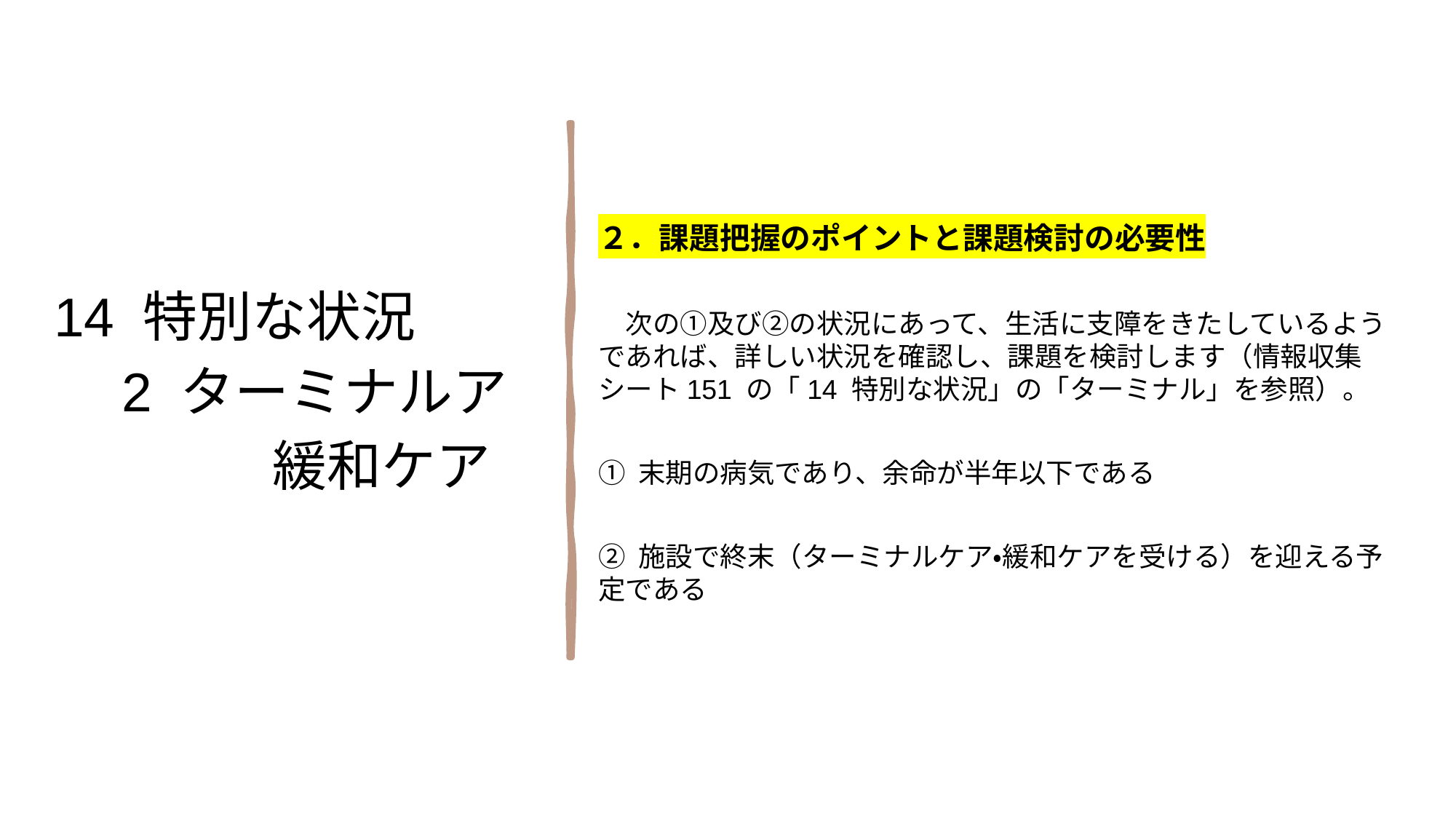

２．課題把握のポイントと課題検討の必要性

　次の①及び②の状況にあって、生活に支障をきたしているようであれば、詳しい状況を確認し、課題を検討します（情報収集シート151 の「14 特別な状況」の「ターミナル」を参照）。

① 末期の病気であり、余命が半年以下である

② 施設で終末（ターミナルケア・緩和ケアを受ける）を迎える予定である
14 特別な状況
　2 ターミナルア
　　　　緩和ケア